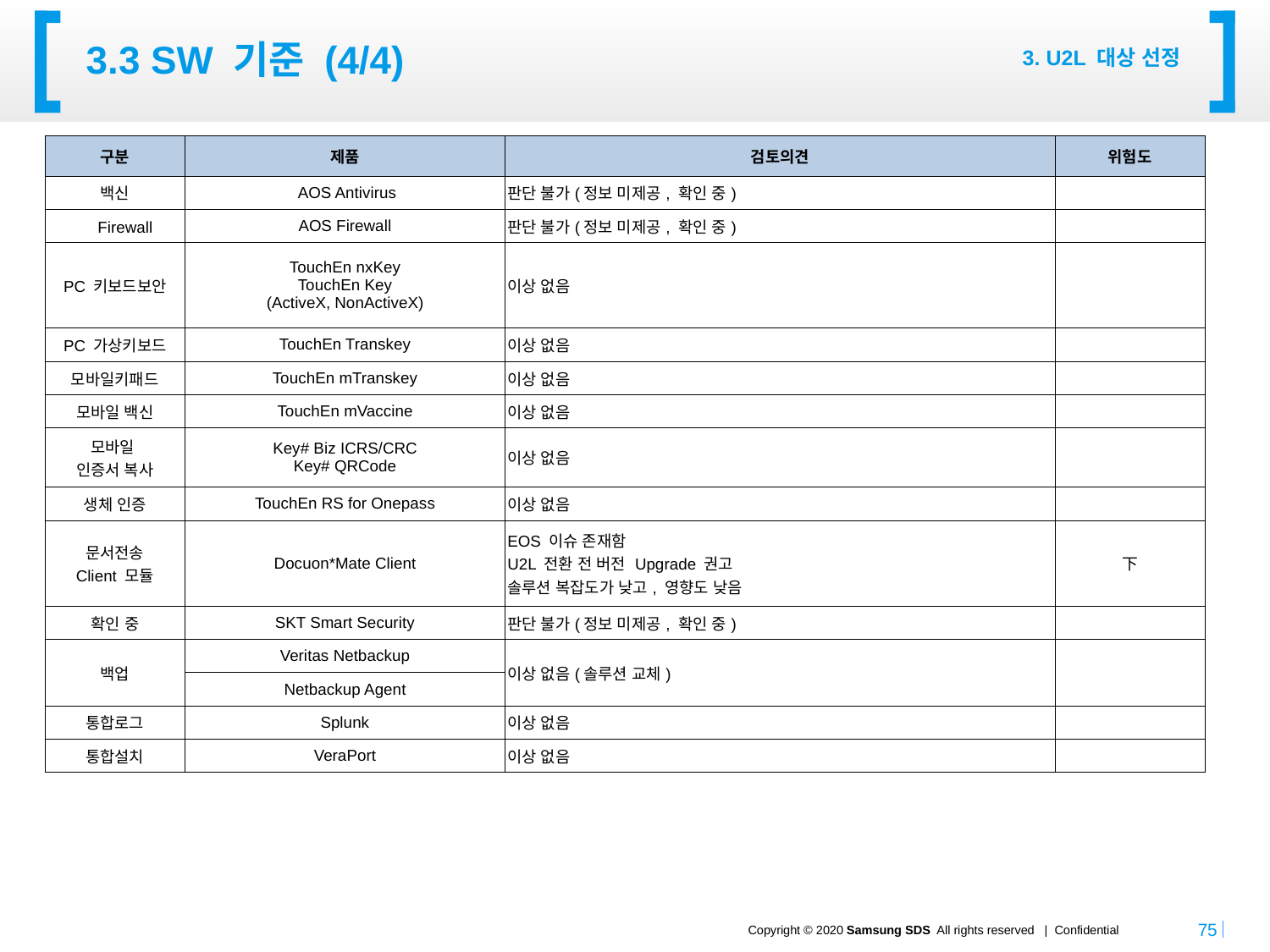

# 3.3 SW 기준 (4/4)
3. U2L 대상 선정
| 구분 | 제품 | 검토의견 | 위험도 |
| --- | --- | --- | --- |
| 백신 | AOS Antivirus | 판단 불가(정보 미제공, 확인 중) |  |
| Firewall | AOS Firewall | 판단 불가(정보 미제공, 확인 중) |  |
| PC 키보드보안 | TouchEn nxKey TouchEn Key (ActiveX, NonActiveX) | 이상 없음 |  |
| PC 가상키보드 | TouchEn Transkey | 이상 없음 |  |
| 모바일키패드 | TouchEn mTranskey | 이상 없음 |  |
| 모바일 백신 | TouchEn mVaccine | 이상 없음 |  |
| 모바일 인증서 복사 | Key# Biz ICRS/CRC Key# QRCode | 이상 없음 |  |
| 생체 인증 | TouchEn RS for Onepass | 이상 없음 |  |
| 문서전송 Client 모듈 | Docuon\*Mate Client | EOS 이슈 존재함 U2L 전환 전 버전 Upgrade 권고 솔루션 복잡도가 낮고, 영향도 낮음 | 下 |
| 확인 중 | SKT Smart Security | 판단 불가(정보 미제공, 확인 중) |  |
| 백업 | Veritas Netbackup | 이상 없음(솔루션 교체) |  |
|  | Netbackup Agent |  |  |
| 통합로그 | Splunk | 이상 없음 |  |
| 통합설치 | VeraPort | 이상 없음 |  |